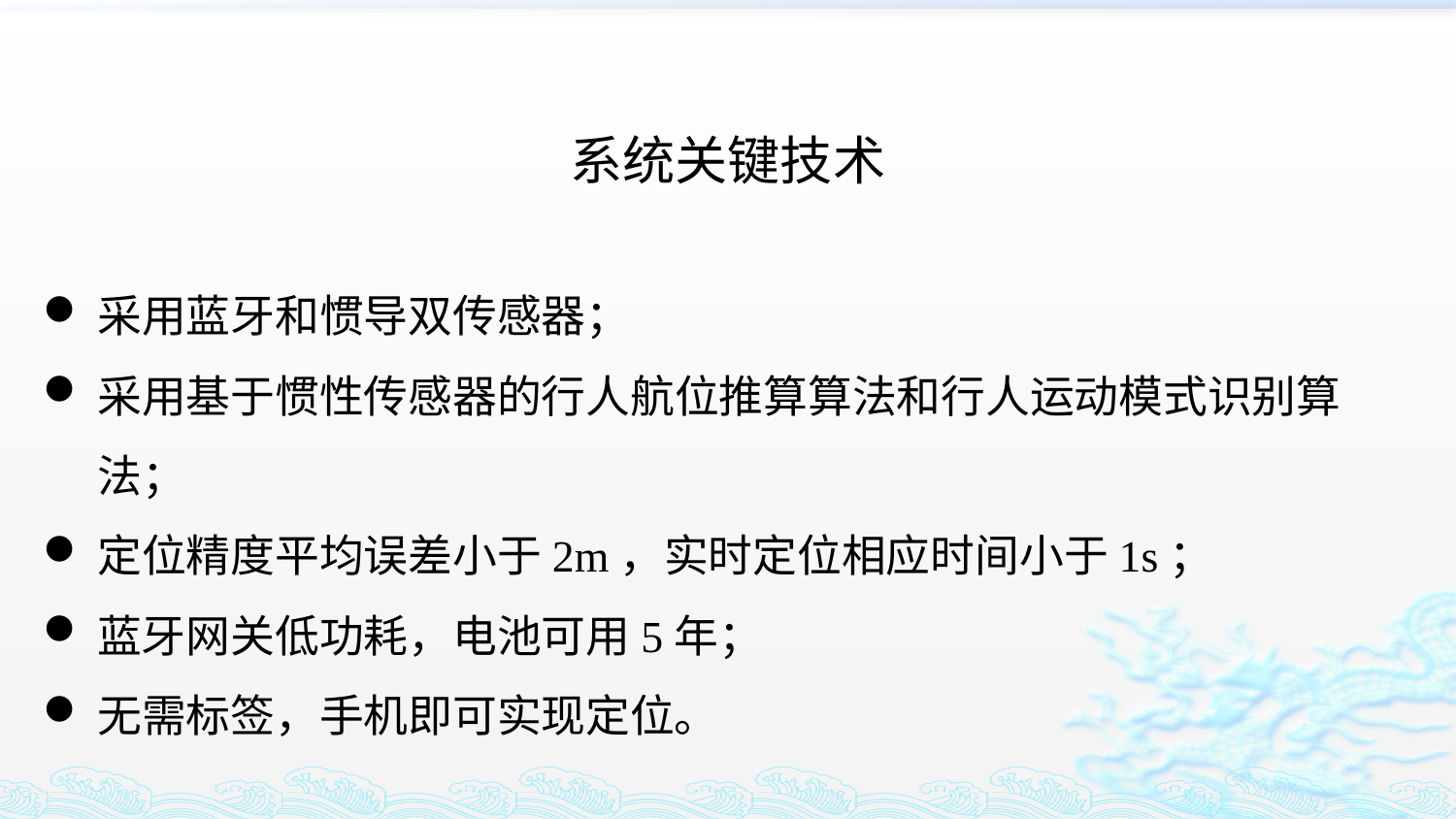

系统关键技术
采用蓝牙和惯导双传感器；
采用基于惯性传感器的行人航位推算算法和行人运动模式识别算法；
定位精度平均误差小于2m，实时定位相应时间小于1s；
蓝牙网关低功耗，电池可用5年；
无需标签，手机即可实现定位。